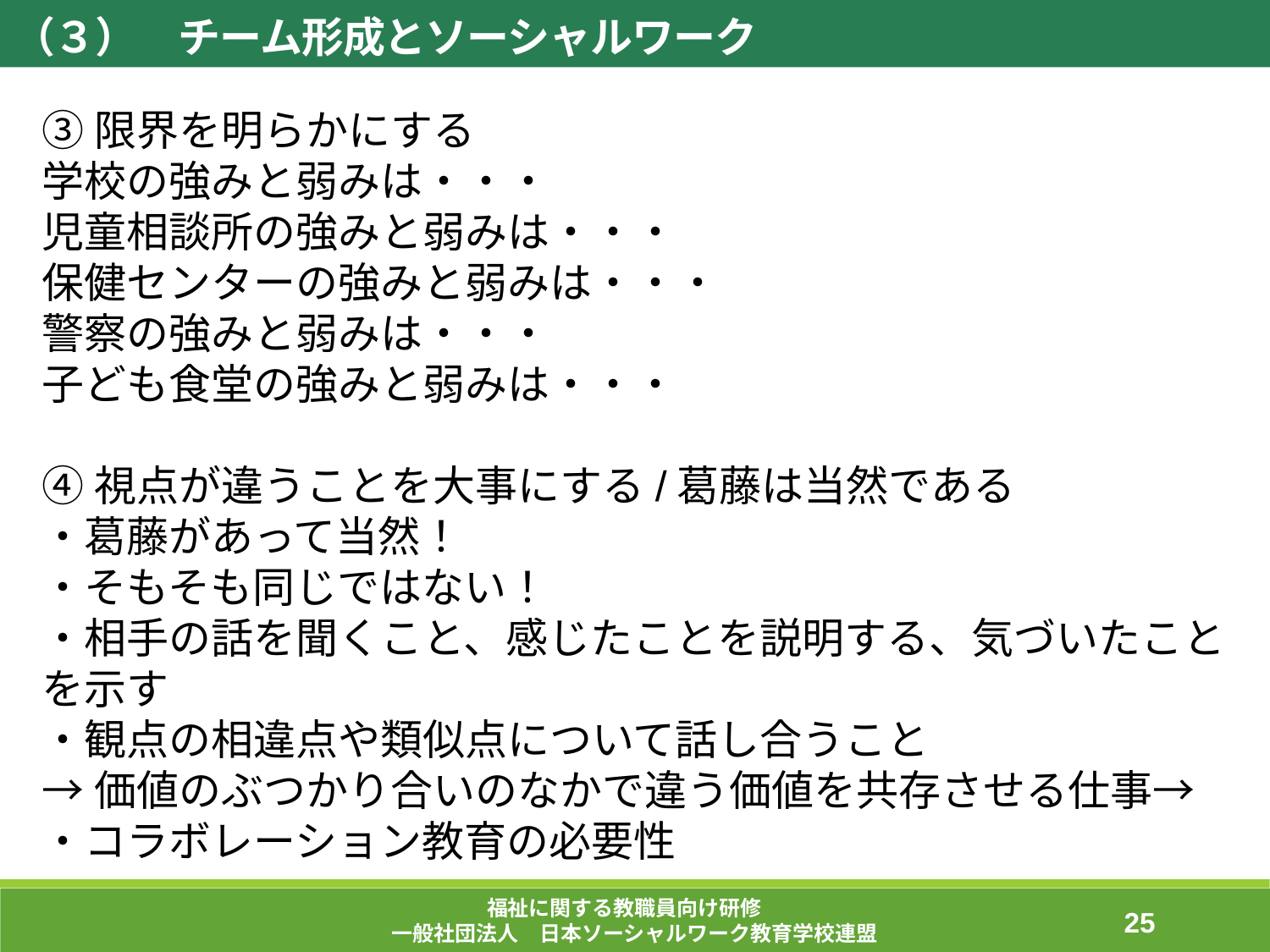

（３）　チーム形成とソーシャルワーク
③限界を明らかにする
学校の強みと弱みは・・・
児童相談所の強みと弱みは・・・
保健センターの強みと弱みは・・・
警察の強みと弱みは・・・
子ども食堂の強みと弱みは・・・

④視点が違うことを大事にする/葛藤は当然である
・葛藤があって当然！
・そもそも同じではない！
・相手の話を聞くこと、感じたことを説明する、気づいたことを示す
・観点の相違点や類似点について話し合うこと
→価値のぶつかり合いのなかで違う価値を共存させる仕事→
・コラボレーション教育の必要性

福祉に関する教職員向け研修
一般社団法人　日本ソーシャルワーク教育学校連盟
25